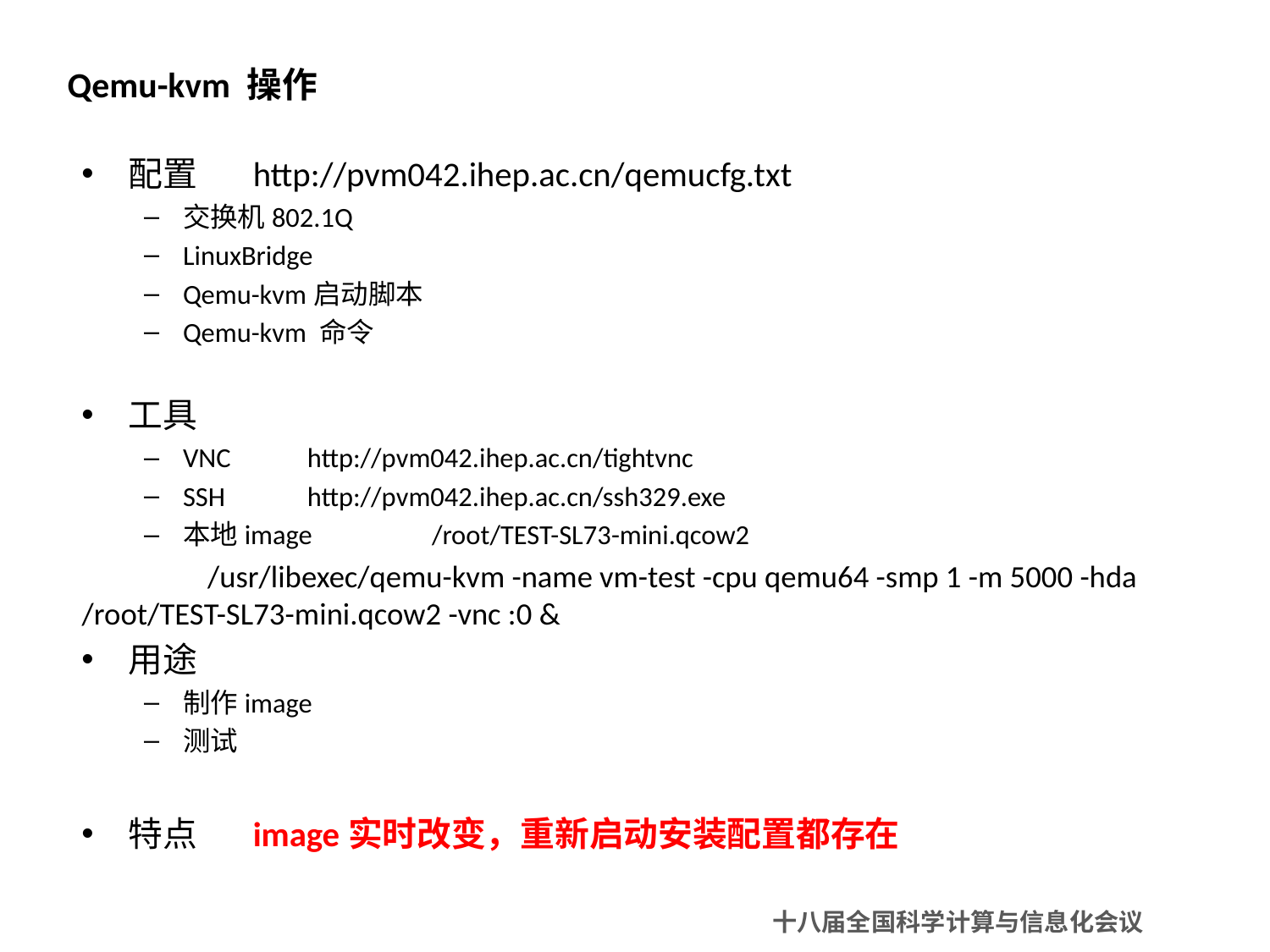

Qemu-kvm 操作
配置		http://pvm042.ihep.ac.cn/qemucfg.txt
交换机802.1Q
LinuxBridge
Qemu-kvm启动脚本
Qemu-kvm 命令

工具
VNC		http://pvm042.ihep.ac.cn/tightvnc
SSH		http://pvm042.ihep.ac.cn/ssh329.exe
本地image		/root/TEST-SL73-mini.qcow2
                  /usr/libexec/qemu-kvm -name vm-test -cpu qemu64 -smp 1 -m 5000 -hda /root/TEST-SL73-mini.qcow2 -vnc :0 &
用途
制作image
测试

特点	image实时改变，重新启动安装配置都存在

十八届全国科学计算与信息化会议